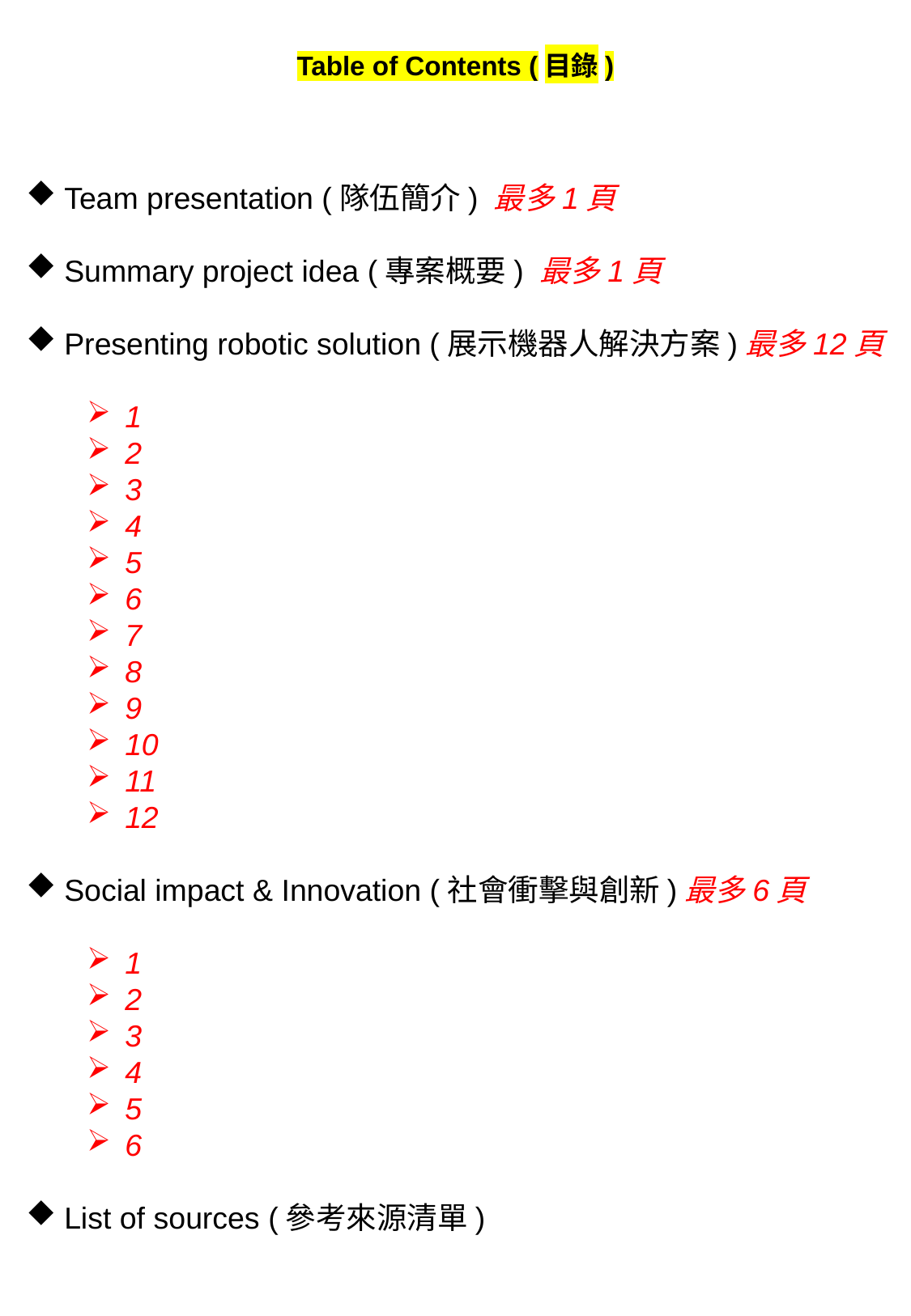

# Table of Contents (目錄)
Team presentation (隊伍簡介) 最多1頁

Summary project idea (專案概要) 最多1頁

Presenting robotic solution (展示機器人解決方案)最多12頁

1
2
3
4
5
6
7
8
9
10
11
12

Social impact & Innovation (社會衝擊與創新)最多6頁

1
2
3
4
5
6

List of sources (參考來源清單)